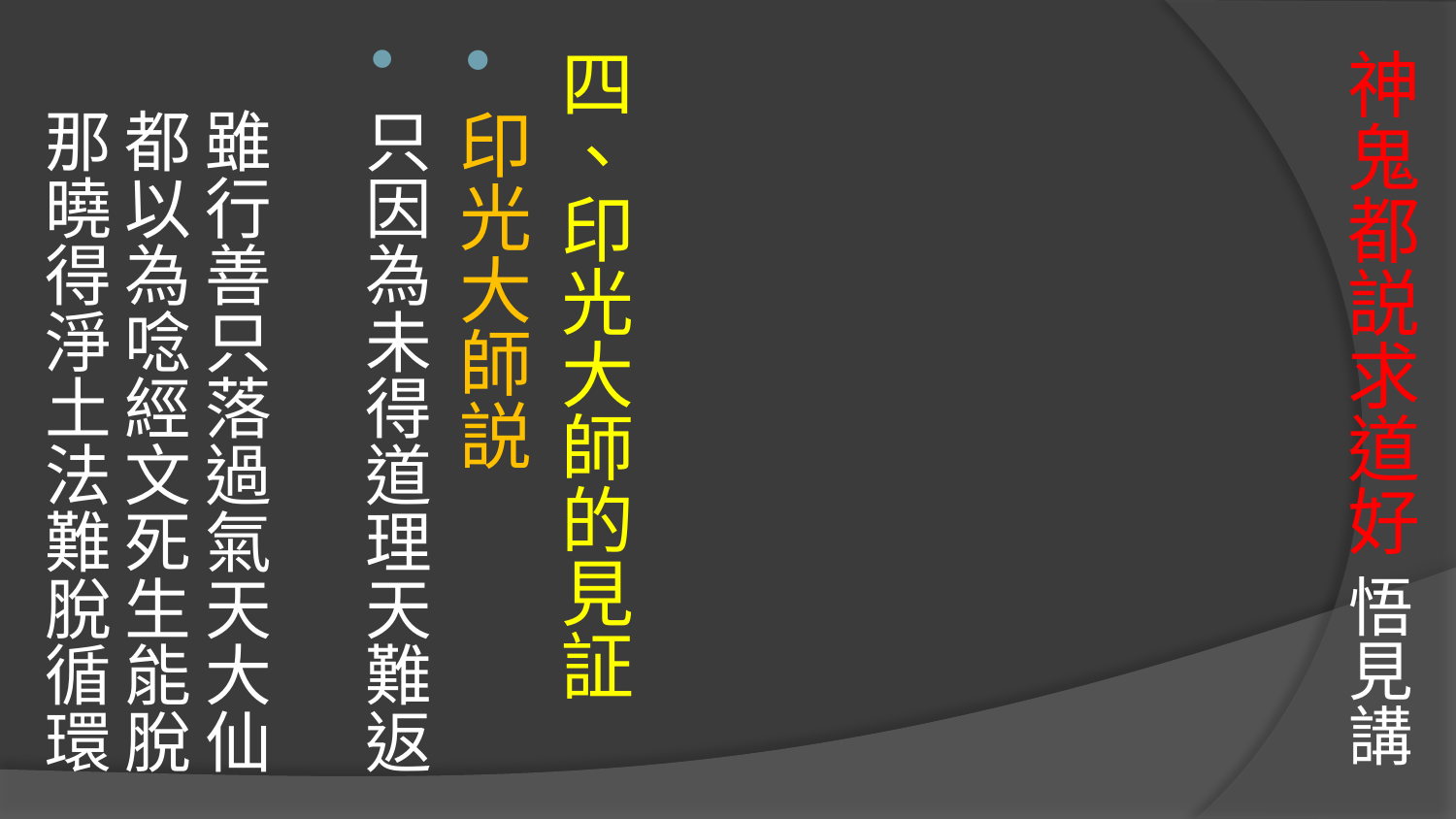

# 神鬼都説求道好 悟見講
四、印光大師的見証
印光大師説
只因為未得道理天難返
雖行善只落過氣天大仙
都以為唸經文死生能脫
那曉得淨土法難脫循環